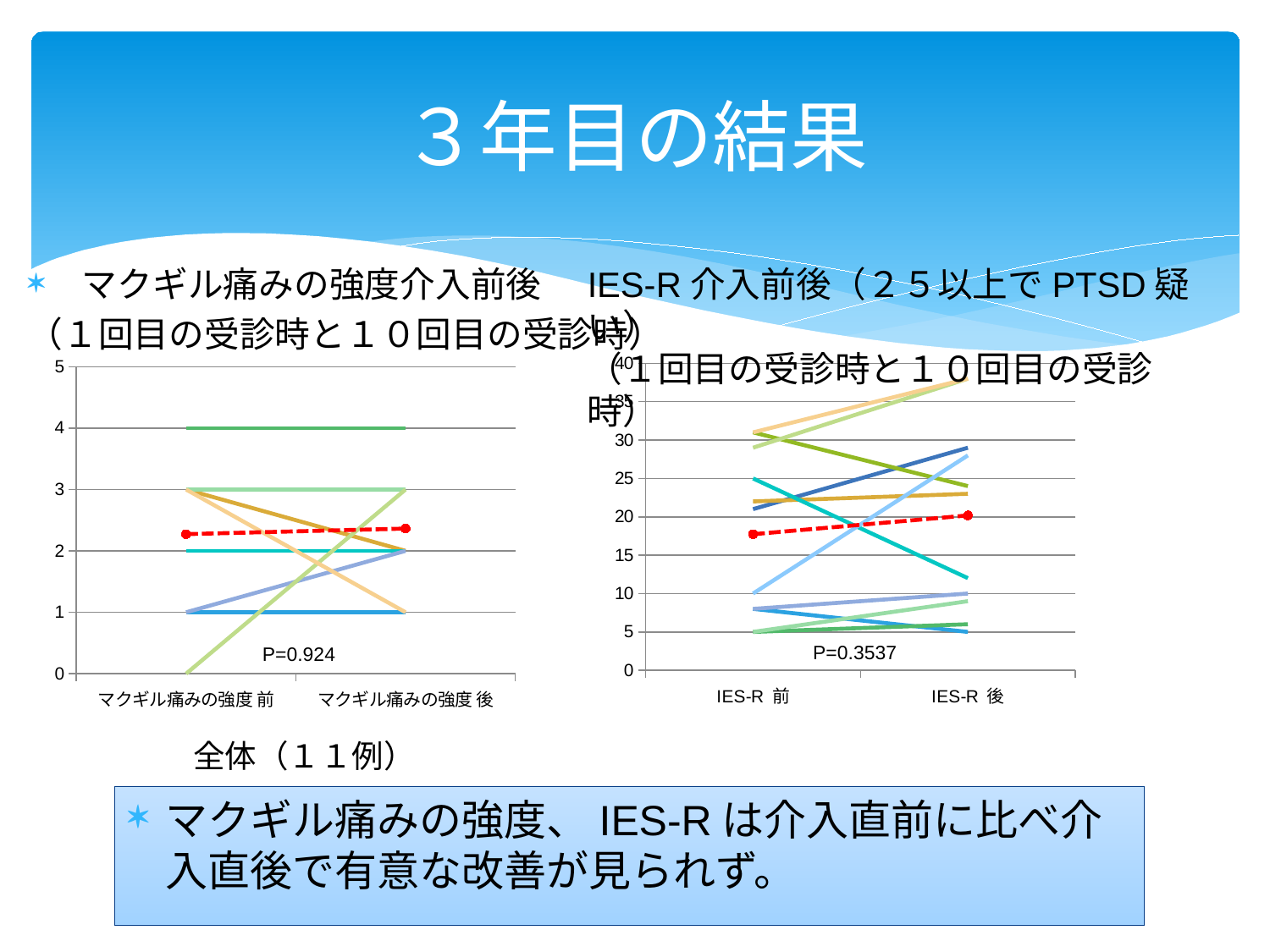

# ３年目の結果
 マクギル痛みの強度介入前後
（１回目の受診時と１０回目の受診時）
IES-R介入前後（２５以上でPTSD疑い）
（１回目の受診時と１０回目の受診時）

### Chart

| Category |  |  |  |  |  |  |  |  |  |  |  |  |
|---|---|---|---|---|---|---|---|---|---|---|---|---|
| IES-R 前 | 8.0 | 21.0 | 5.0 | 31.0 | 22.0 | 25.0 | 10.0 | 8.0 | 5.0 | 29.0 | 31.0 | 17.727272727272727 |
| IES-R 後 | 5.0 | 29.0 | 6.0 | 24.0 | 23.0 | 12.0 | 28.0 | 10.0 | 9.0 | 38.0 | 38.0 | 20.181818181818183 |

### Chart

| Category |  |  |  |  |  |  |  |  |  |  |  |  |
|---|---|---|---|---|---|---|---|---|---|---|---|---|
| マクギル痛みの強度 前 | 1.0 | 2.0 | 4.0 | 3.0 | 3.0 | 2.0 | 3.0 | 1.0 | 3.0 | 0.0 | 3.0 | 2.272727272727273 |
| マクギル痛みの強度 後 | 1.0 | 2.0 | 4.0 | 3.0 | 2.0 | 2.0 | 3.0 | 2.0 | 3.0 | 3.0 | 1.0 | 2.3636363636363638 |
P=0.3537
P=0.924
全体（１１例）
マクギル痛みの強度、IES-Rは介入直前に比べ介入直後で有意な改善が見られず。